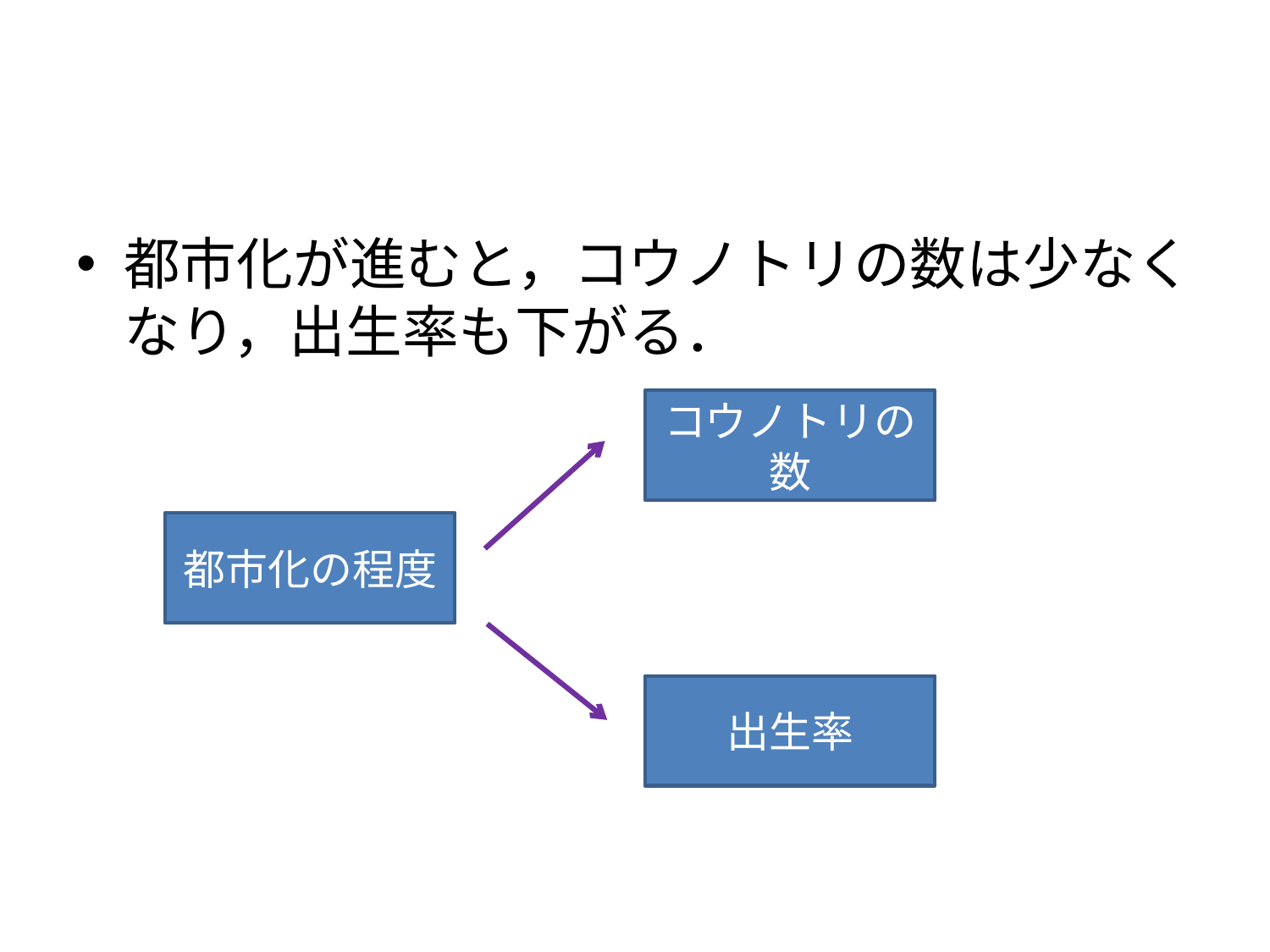

#
都市化が進むと，コウノトリの数は少なくなり，出生率も下がる．
コウノトリの数
都市化の程度
出生率